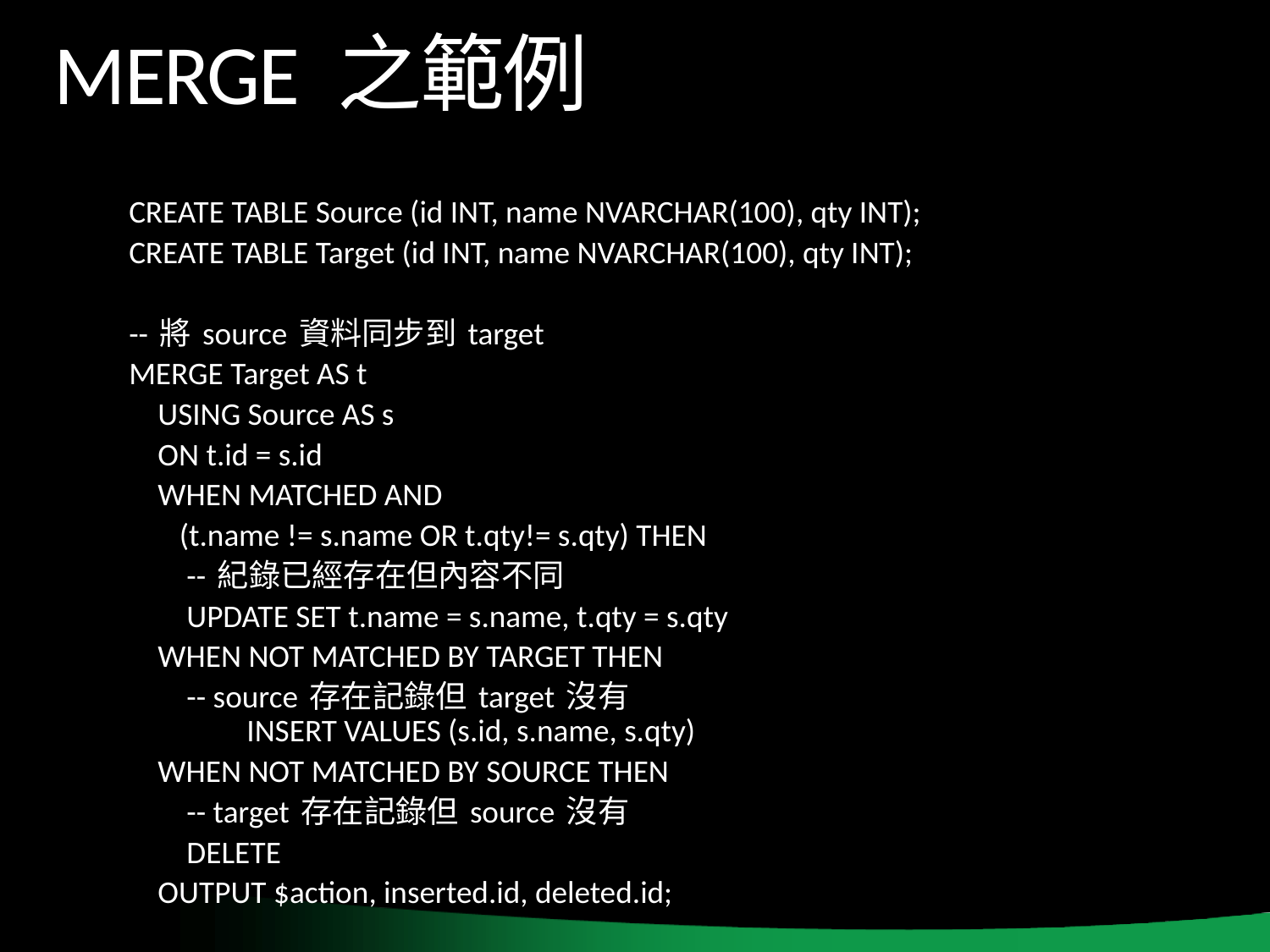

# MERGE 之範例
CREATE TABLE Source (id INT, name NVARCHAR(100), qty INT);
CREATE TABLE Target (id INT, name NVARCHAR(100), qty INT);

-- 將 source 資料同步到 target
MERGE Target AS t
    USING Source AS s
    ON t.id = s.id
    WHEN MATCHED AND
       (t.name != s.name OR t.qty!= s.qty) THEN
        -- 紀錄已經存在但內容不同
        UPDATE SET t.name = s.name, t.qty = s.qty
    WHEN NOT MATCHED BY TARGET THEN
        -- source 存在記錄但 target 沒有
        INSERT VALUES (s.id, s.name, s.qty)
    WHEN NOT MATCHED BY SOURCE THEN
        -- target 存在記錄但 source 沒有
        DELETE
    OUTPUT $action, inserted.id, deleted.id;